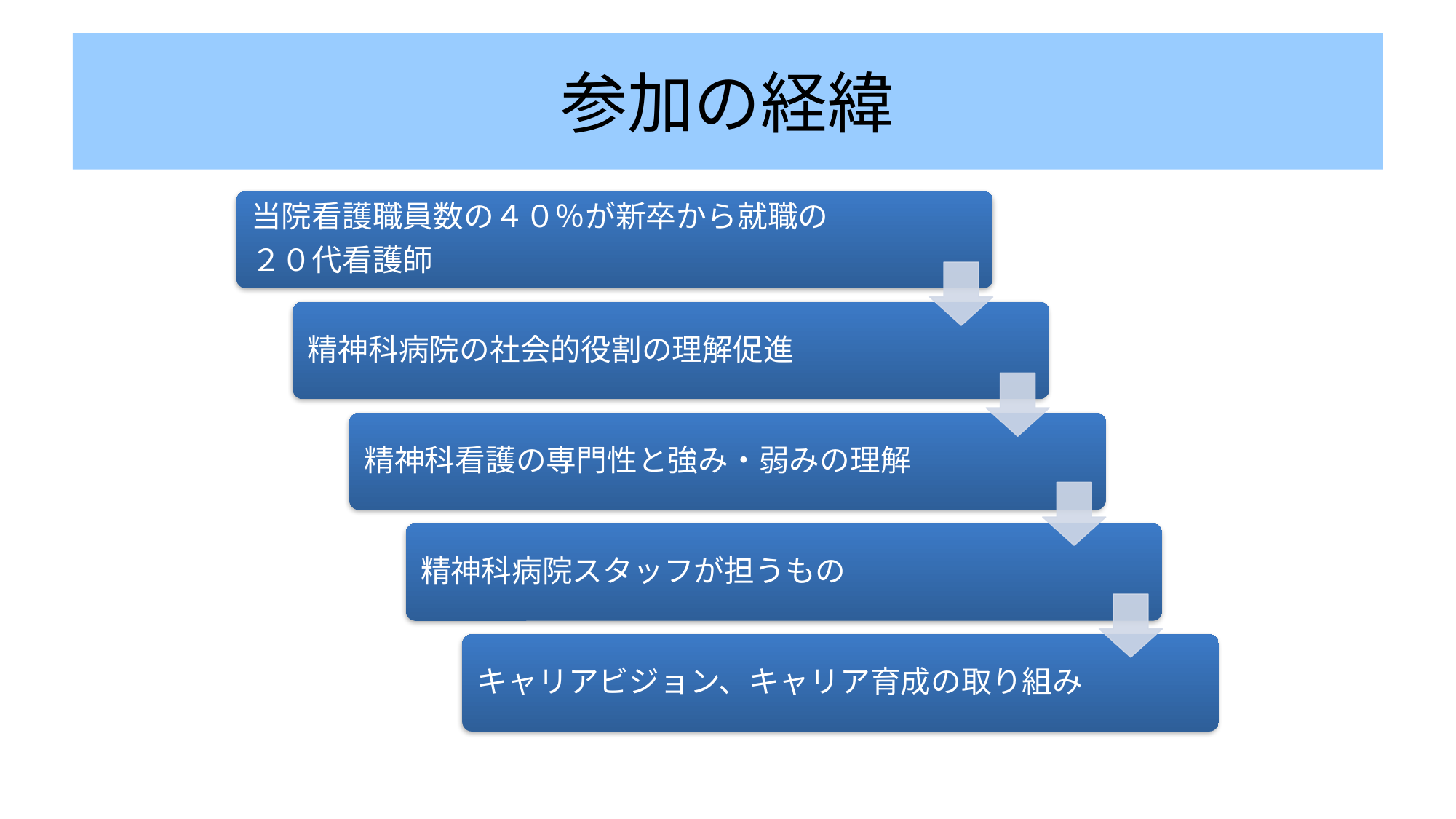

# 参加の経緯
当院看護職員数の４０％が新卒から就職の
２０代看護師
精神科病院の社会的役割の理解促進
精神科看護の専門性と強み・弱みの理解
精神科病院スタッフが担うもの
キャリアビジョン、キャリア育成の取り組み